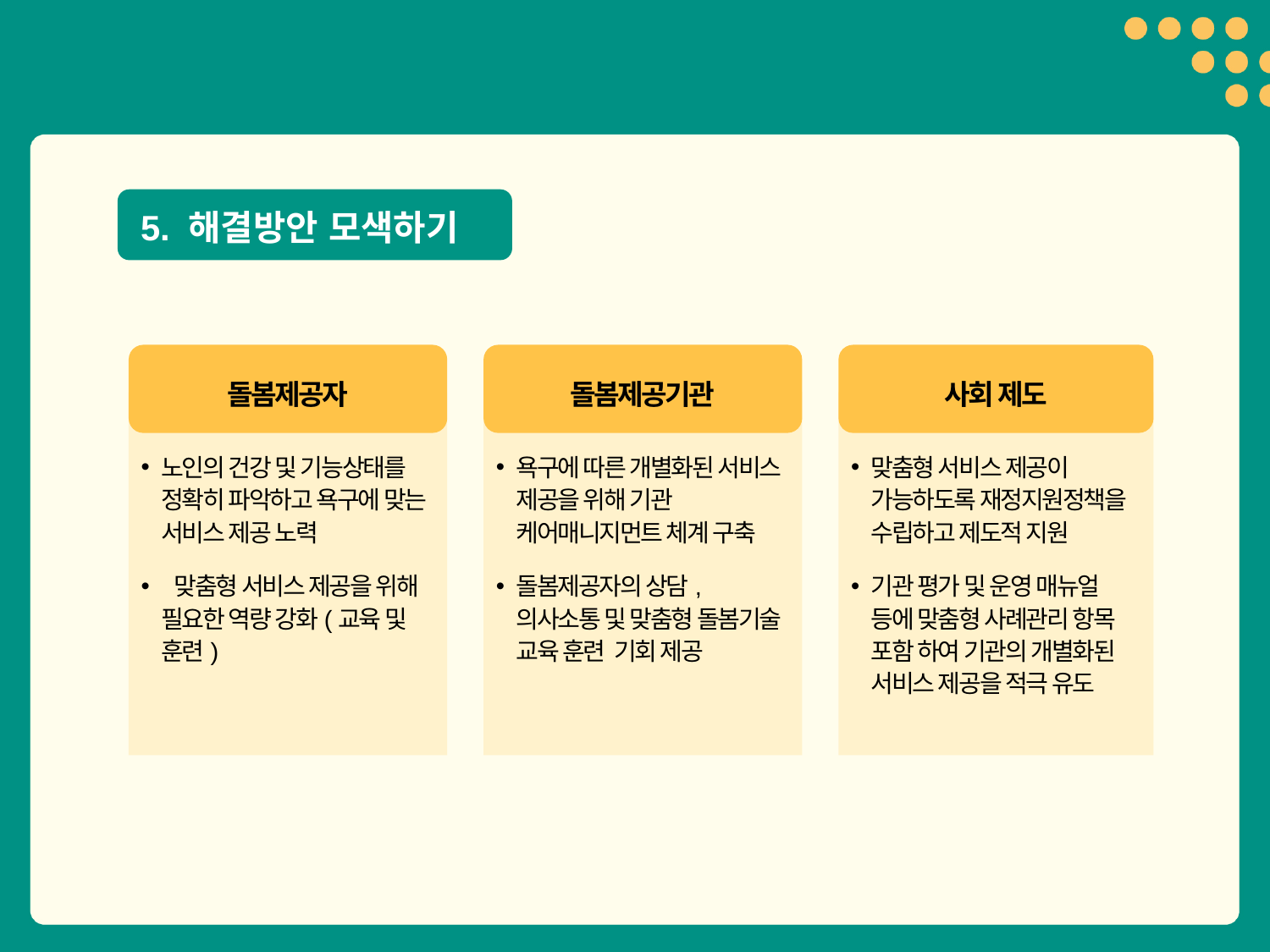

5. 해결방안 모색하기
돌봄제공자
돌봄제공기관
사회 제도

노인의 건강 및 기능상태를 정확히 파악하고 욕구에 맞는 서비스 제공 노력
 맞춤형 서비스 제공을 위해 필요한 역량 강화(교육 및 훈련)

욕구에 따른 개별화된 서비스 제공을 위해 기관 케어매니지먼트 체계 구축
돌봄제공자의 상담, 의사소통 및 맞춤형 돌봄기술 교육 훈련  기회 제공

맞춤형 서비스 제공이 가능하도록 재정지원정책을 수립하고 제도적 지원
기관 평가 및 운영 매뉴얼 등에 맞춤형 사례관리 항목 포함 하여 기관의 개별화된 서비스 제공을 적극 유도
12